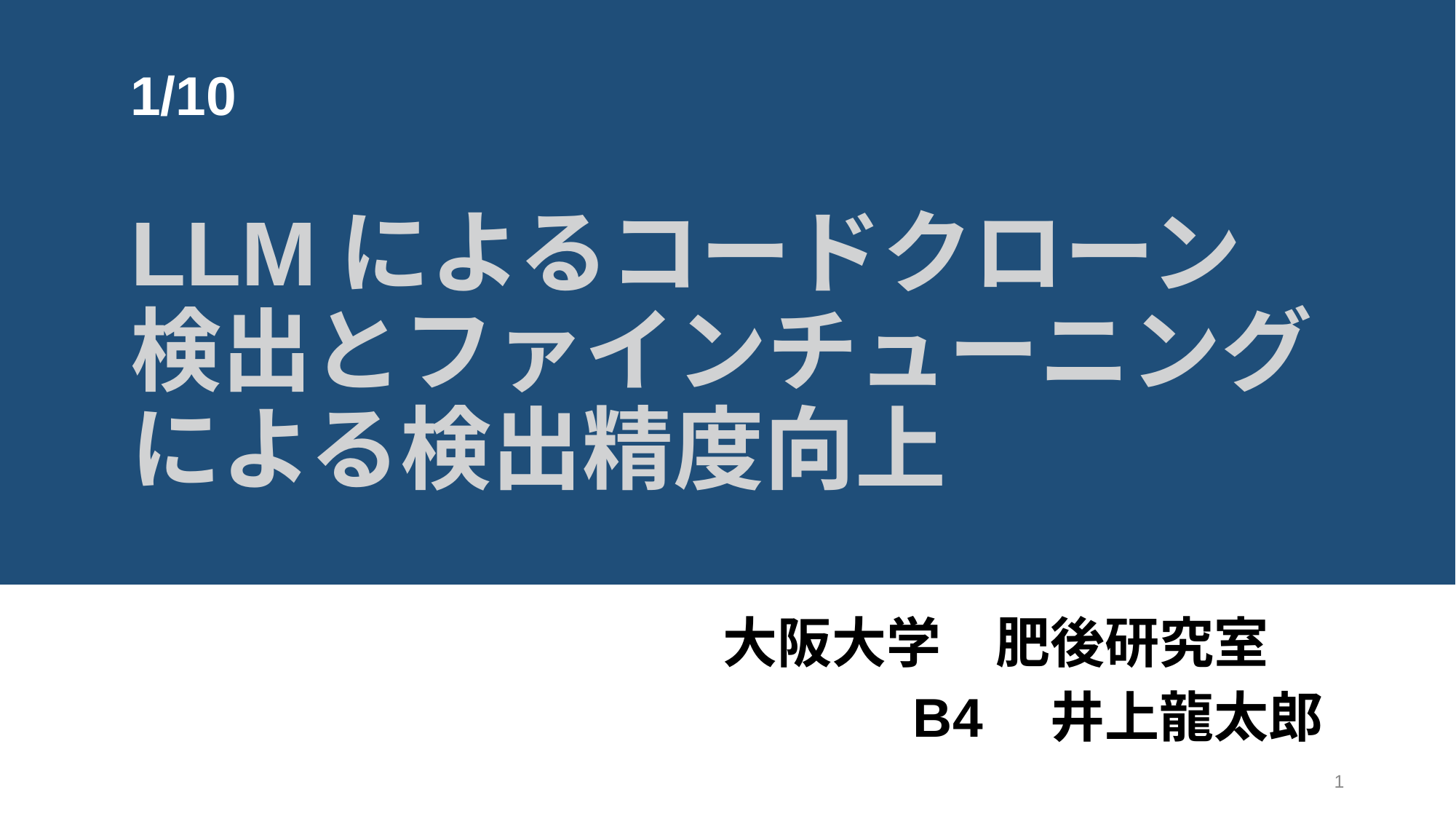

1/10
# LLMによるコードクローン検出とファインチューニングによる検出精度向上
大阪大学　肥後研究室
B4　井上龍太郎
1